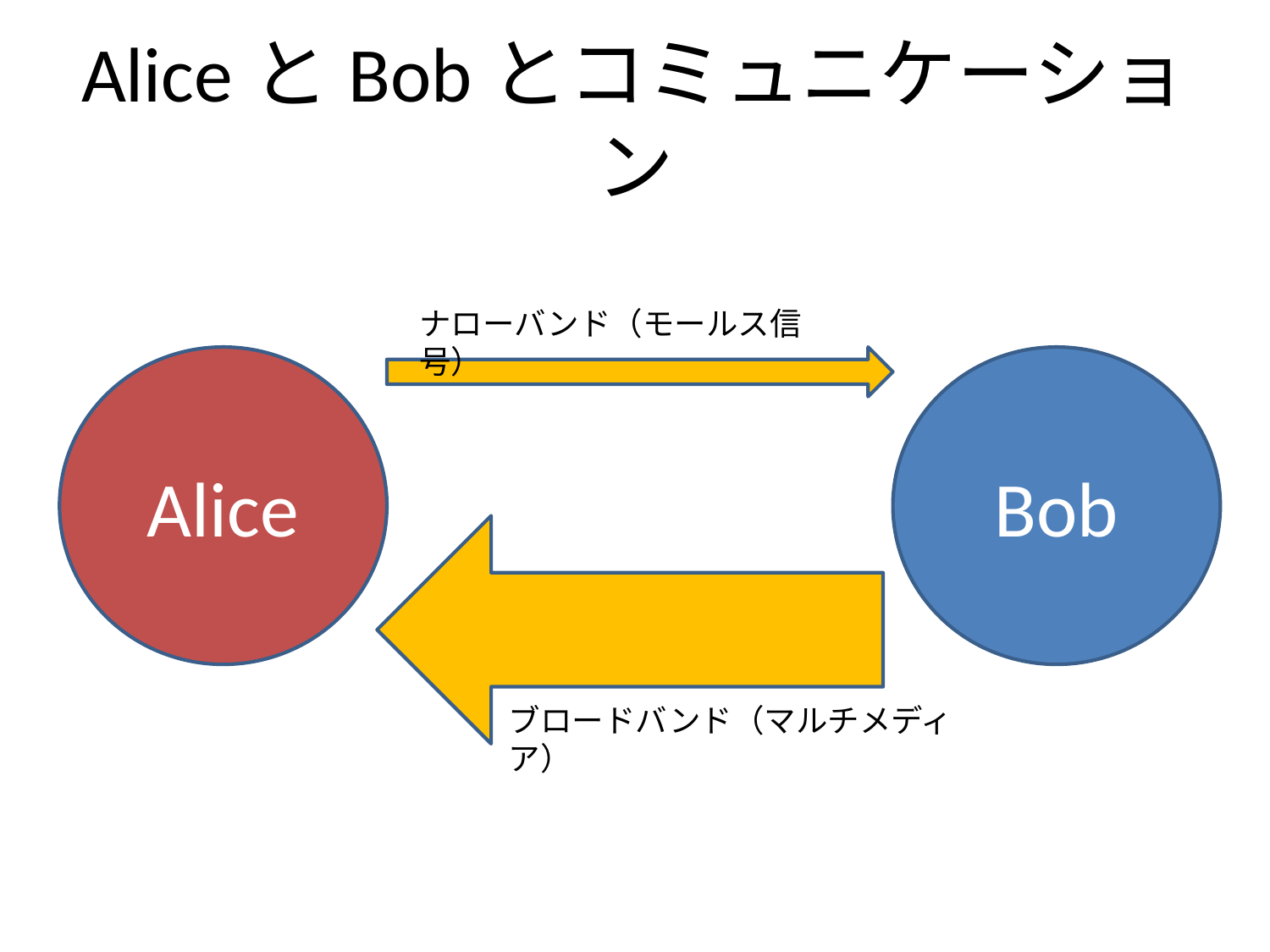

# AliceとBobとコミュニケーション
ナローバンド（モールス信号）
Alice

Bob

ブロードバンド（マルチメディア）